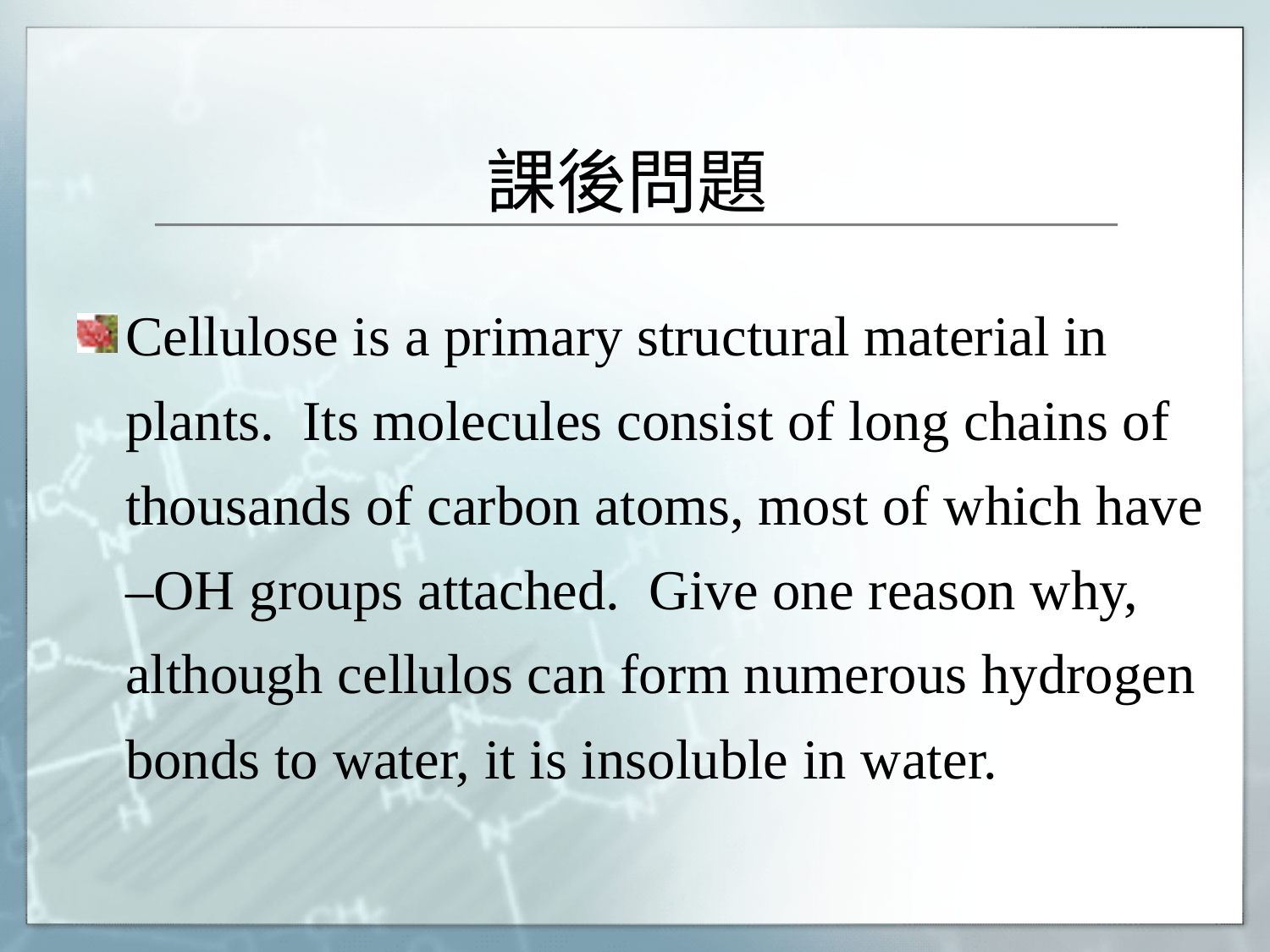

# 課後問題
Cellulose is a primary structural material in plants.  Its molecules consist of long chains of thousands of carbon atoms, most of which have –OH groups attached.  Give one reason why, although cellulos can form numerous hydrogen bonds to water, it is insoluble in water.